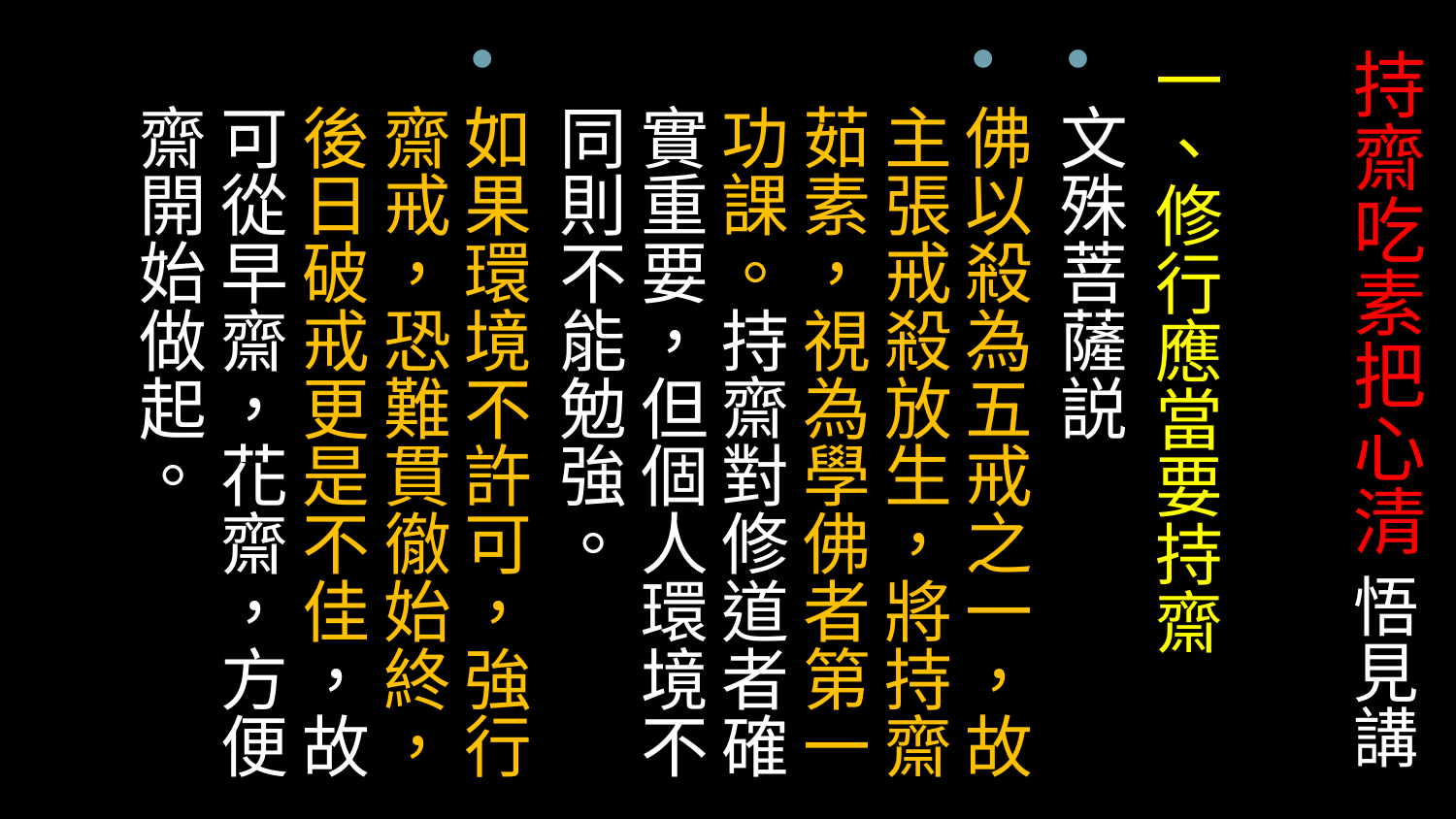

# 持齋吃素把心清 悟見講
一、修行應當要持齋
文殊菩薩説
佛以殺為五戒之一，故主張戒殺放生，將持齋茹素，視為學佛者第一功課。持齋對修道者確實重要，但個人環境不同則不能勉強。
如果環境不許可，強行齋戒，恐難貫徹始終，後日破戒更是不佳，故可從早齋，花齋，方便齋開始做起。